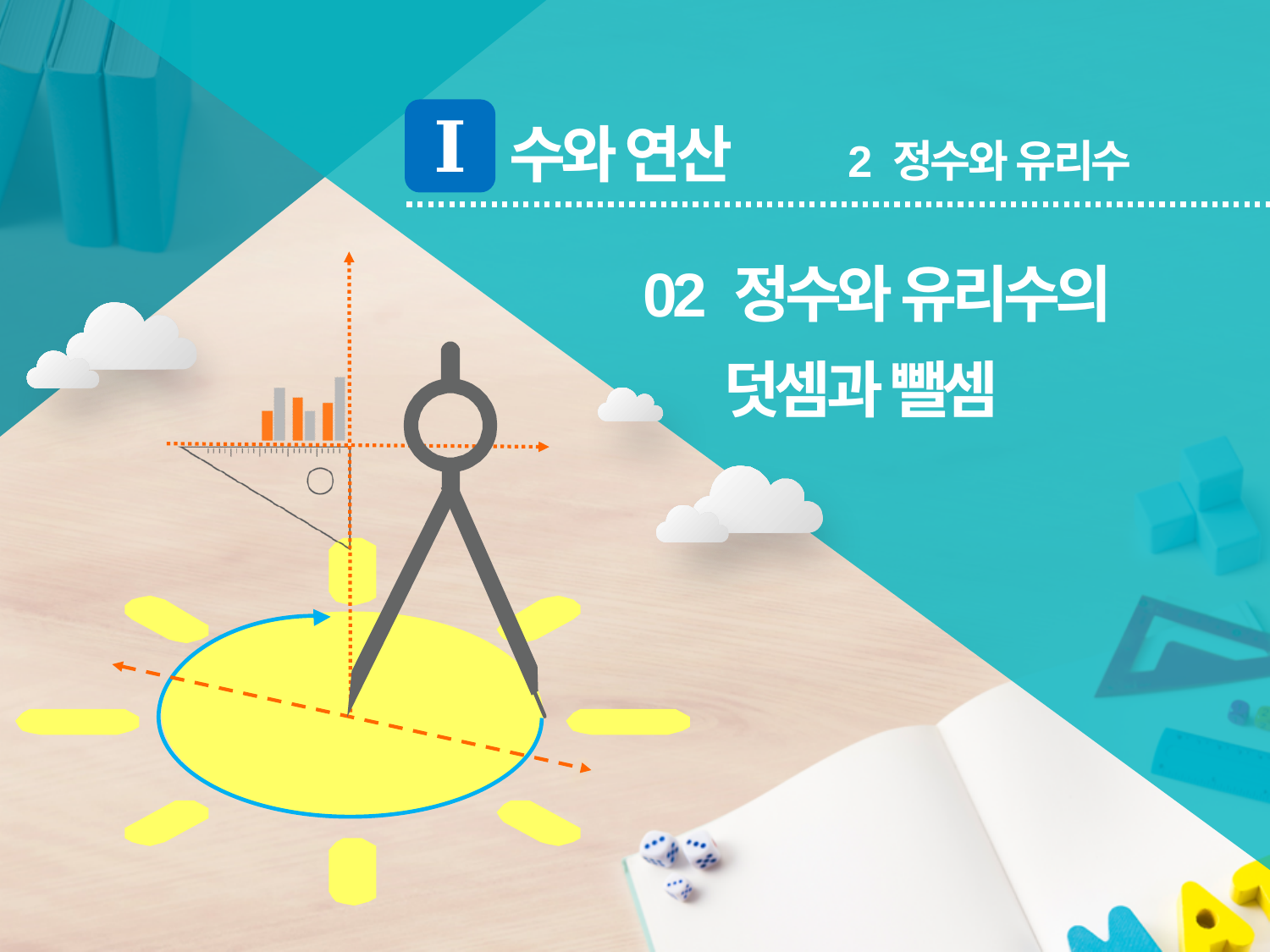

# 수와 연산

 2 정수와 유리수
02 정수와 유리수의
     덧셈과 뺄셈